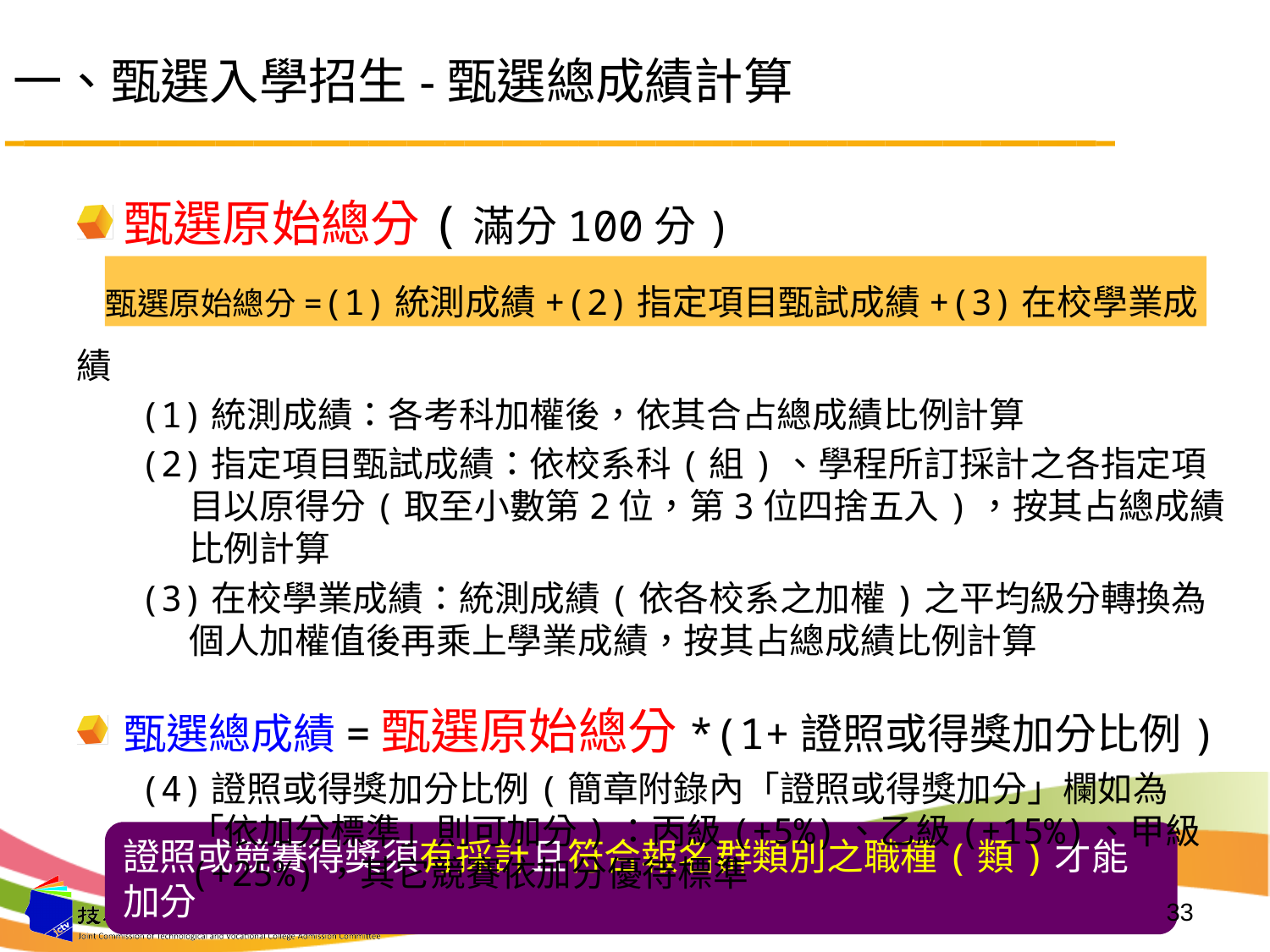

# 一、甄選入學招生-甄選總成績計算
甄選原始總分(滿分100分)
   甄選原始總分=(1)統測成績+(2)指定項目甄試成績+(3)在校學業成績
(1)統測成績：各考科加權後，依其合占總成績比例計算
(2)指定項目甄試成績：依校系科(組)、學程所訂採計之各指定項目以原得分(取至小數第2位，第3位四捨五入)，按其占總成績比例計算
(3)在校學業成績：統測成績(依各校系之加權)之平均級分轉換為個人加權值後再乘上學業成績，按其占總成績比例計算
甄選總成績=甄選原始總分*(1+證照或得獎加分比例)
(4)證照或得獎加分比例(簡章附錄內「證照或得獎加分」欄如為「依加分標準」則可加分)：丙級(+5%)、乙級(+15%)、甲級(+25%)，其它競賽依加分優待標準

證照或競賽得獎須有採計且符合報名群類別之職種(類)才能加分
33